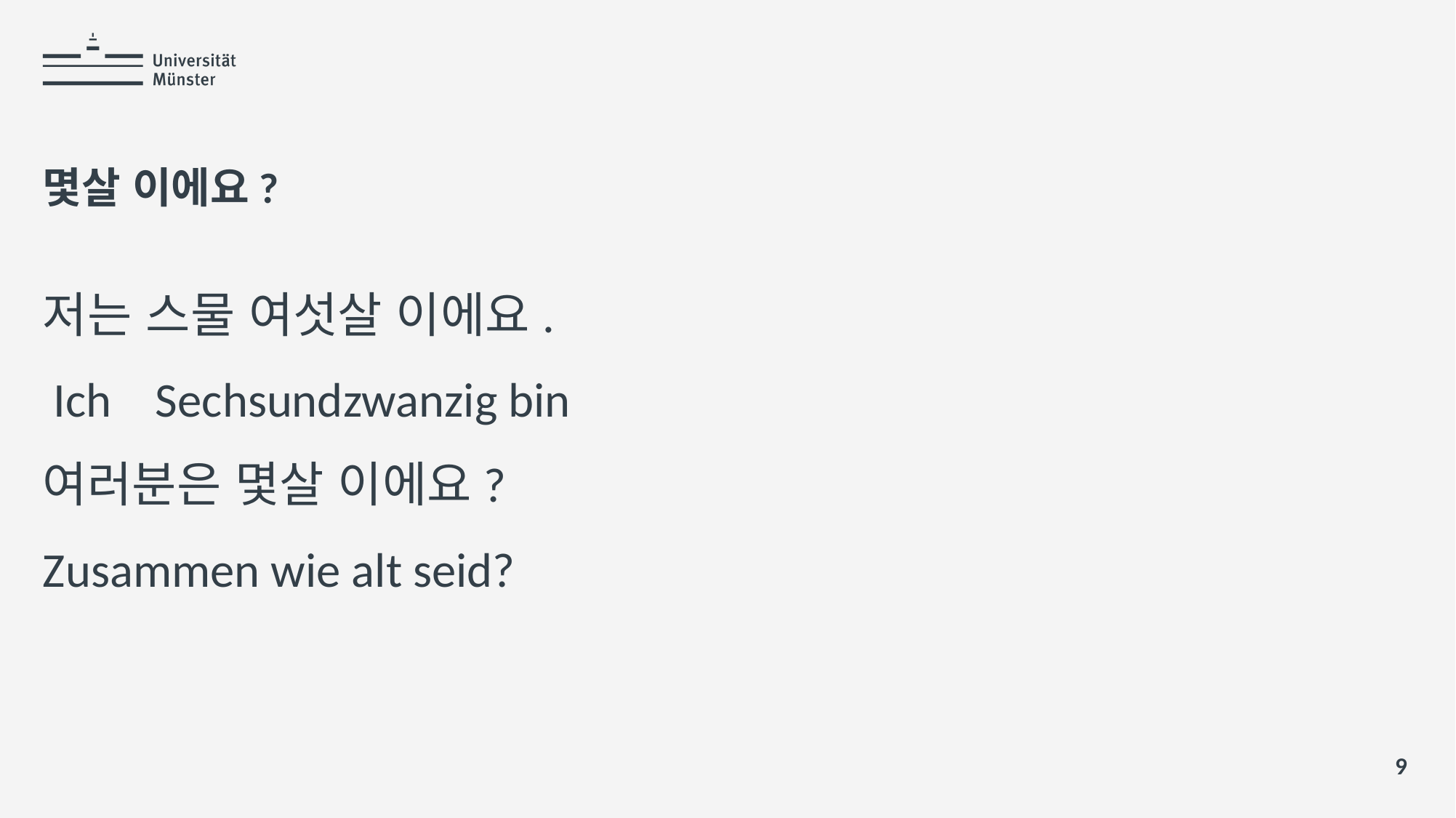

Hier steht der Titel der Präsentation
Name: der Referentin / des Referenten
# 몇살 이에요?
저는 스물 여섯살 이에요.
 Ich    Sechsundzwanzig bin
여러분은 몇살 이에요?
Zusammen wie alt seid?

9